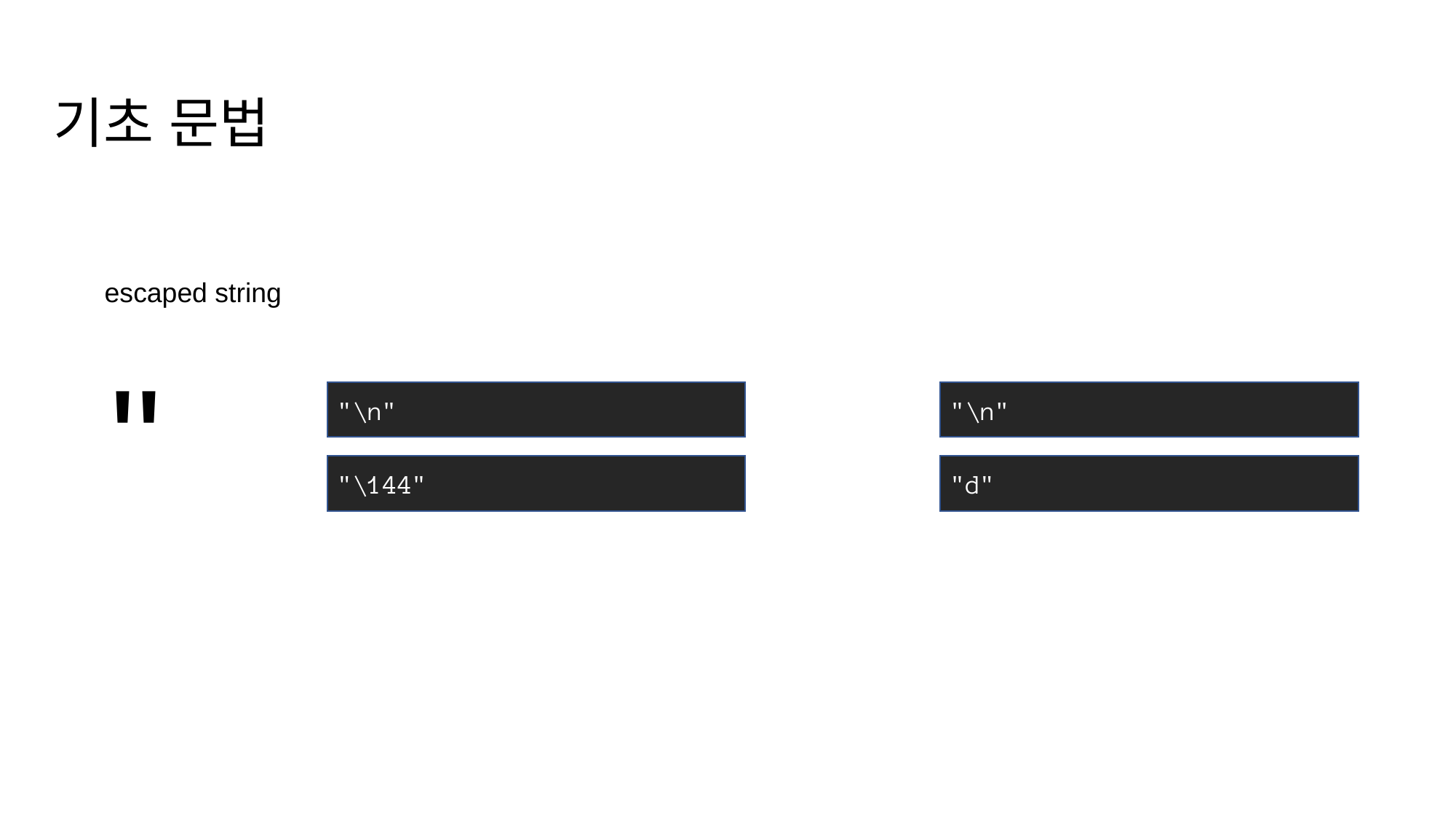

기초 문법
"
escaped string
"\n"
"\n"
"\144"
"d"